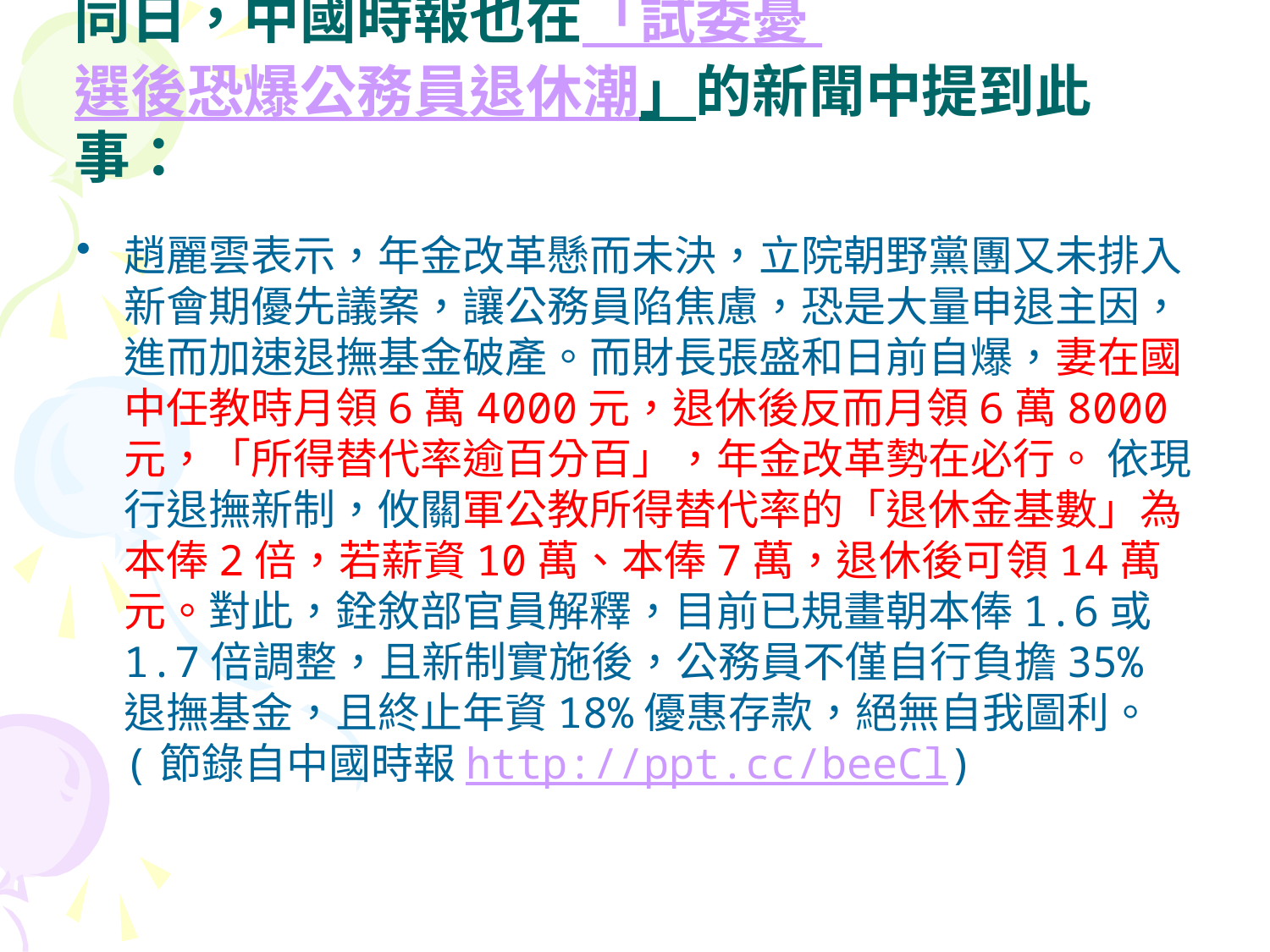

# 同日，中國時報也在「試委憂 選後恐爆公務員退休潮」的新聞中提到此事：
趙麗雲表示，年金改革懸而未決，立院朝野黨團又未排入新會期優先議案，讓公務員陷焦慮，恐是大量申退主因，進而加速退撫基金破產。而財長張盛和日前自爆，妻在國中任教時月領6萬4000元，退休後反而月領6萬8000元，「所得替代率逾百分百」，年金改革勢在必行。 依現行退撫新制，攸關軍公教所得替代率的「退休金基數」為本俸2倍，若薪資10萬、本俸7萬，退休後可領14萬元。對此，銓敘部官員解釋，目前已規畫朝本俸1.6或1.7倍調整，且新制實施後，公務員不僅自行負擔35%退撫基金，且終止年資18%優惠存款，絕無自我圖利。 (節錄自中國時報http://ppt.cc/beeCl)